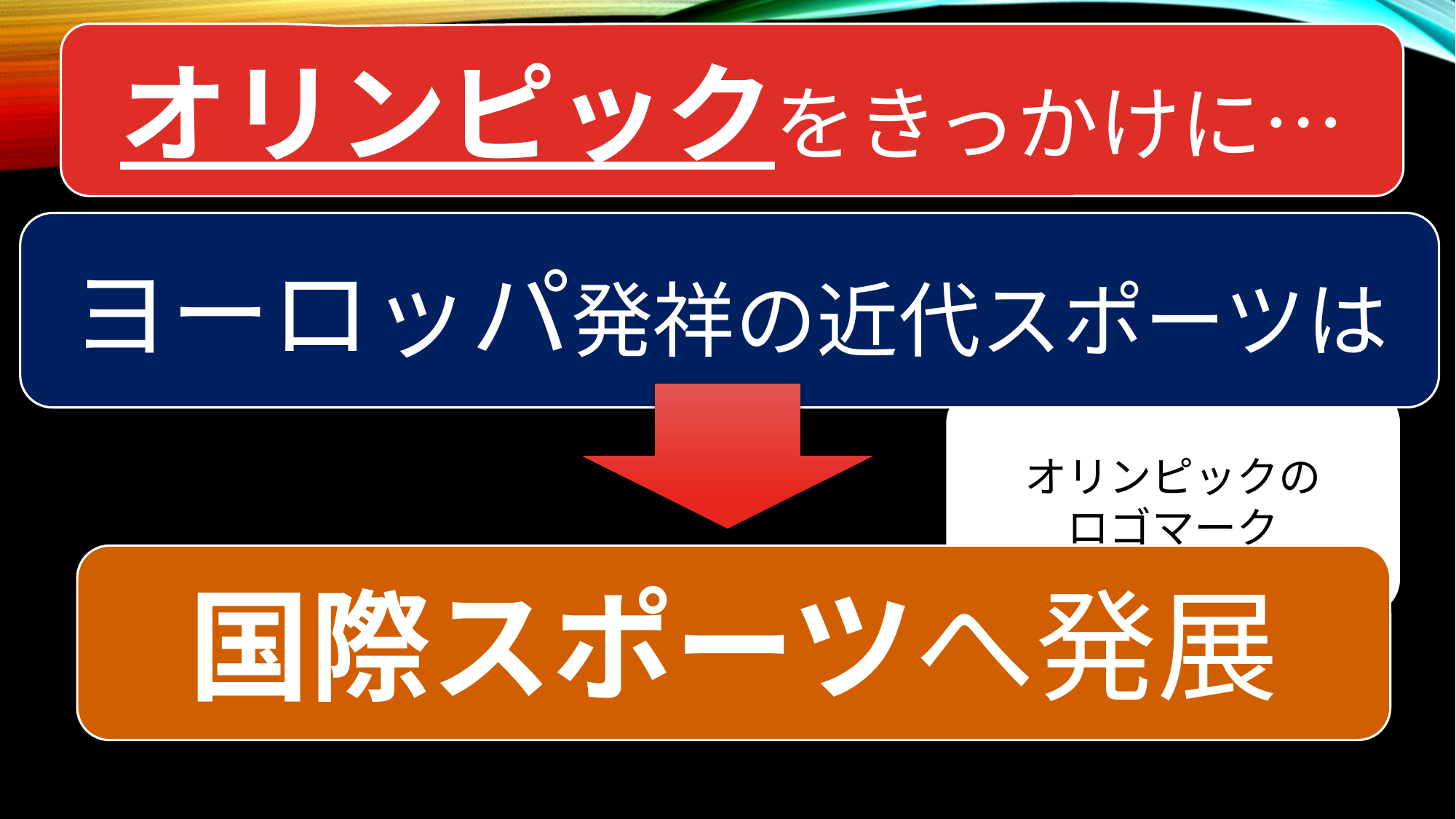

オリンピックをきっかけに…
ヨーロッパ発祥の近代スポーツは

オリンピックの
ロゴマーク
国際スポーツへ発展